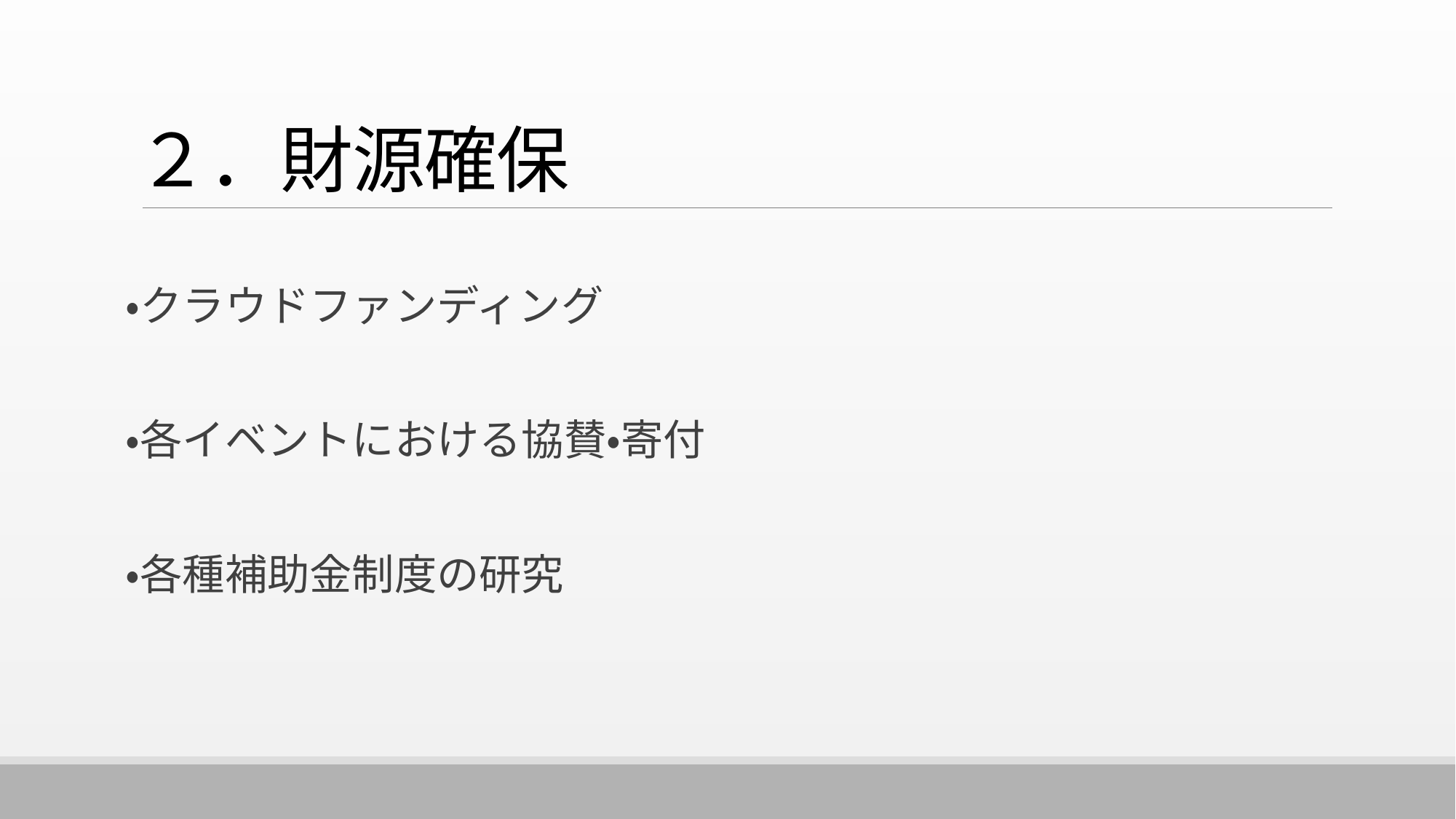

# ２．財源確保

・クラウドファンディング

・各イベントにおける協賛・寄付

・各種補助金制度の研究